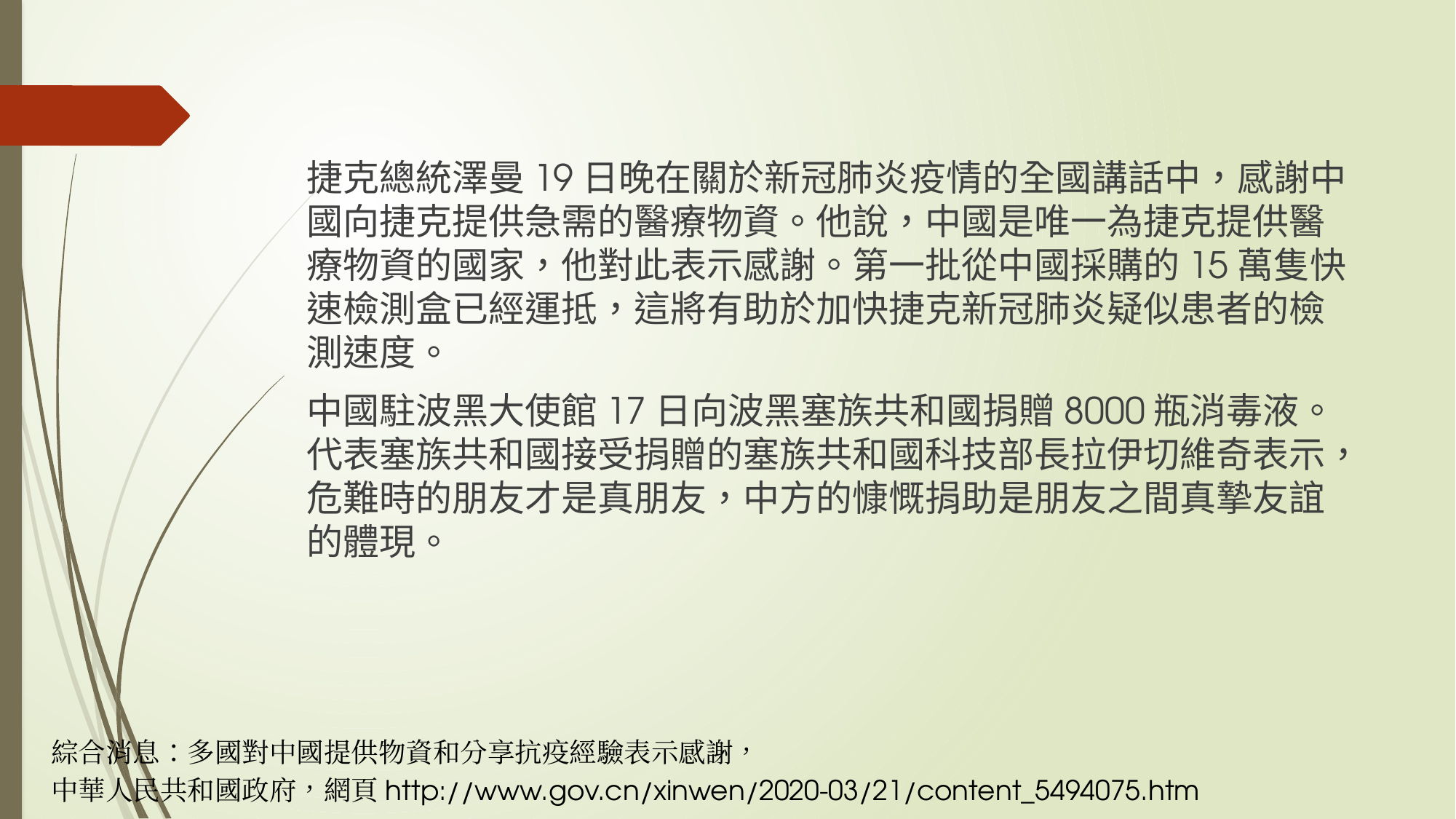

捷克總統澤曼19日晚在關於新冠肺炎疫情的全國講話中，感謝中國向捷克提供急需的醫療物資。他說，中國是唯一為捷克提供醫療物資的國家，他對此表示感謝。第一批從中國採購的15萬隻快速檢測盒已經運抵，這將有助於加快捷克新冠肺炎疑似患者的檢測速度。
中國駐波黑大使館17日向波黑塞族共和國捐贈8000瓶消毒液。代表塞族共和國接受捐贈的塞族共和國科技部長拉伊切維奇表示，危難時的朋友才是真朋友，中方的慷慨捐助是朋友之間真摯友誼的體現。

綜合消息：多國對中國提供物資和分享抗疫經驗表示感謝， 中華人民共和國政府，網頁http://www.gov.cn/xinwen/2020-03/21/content_5494075.htm